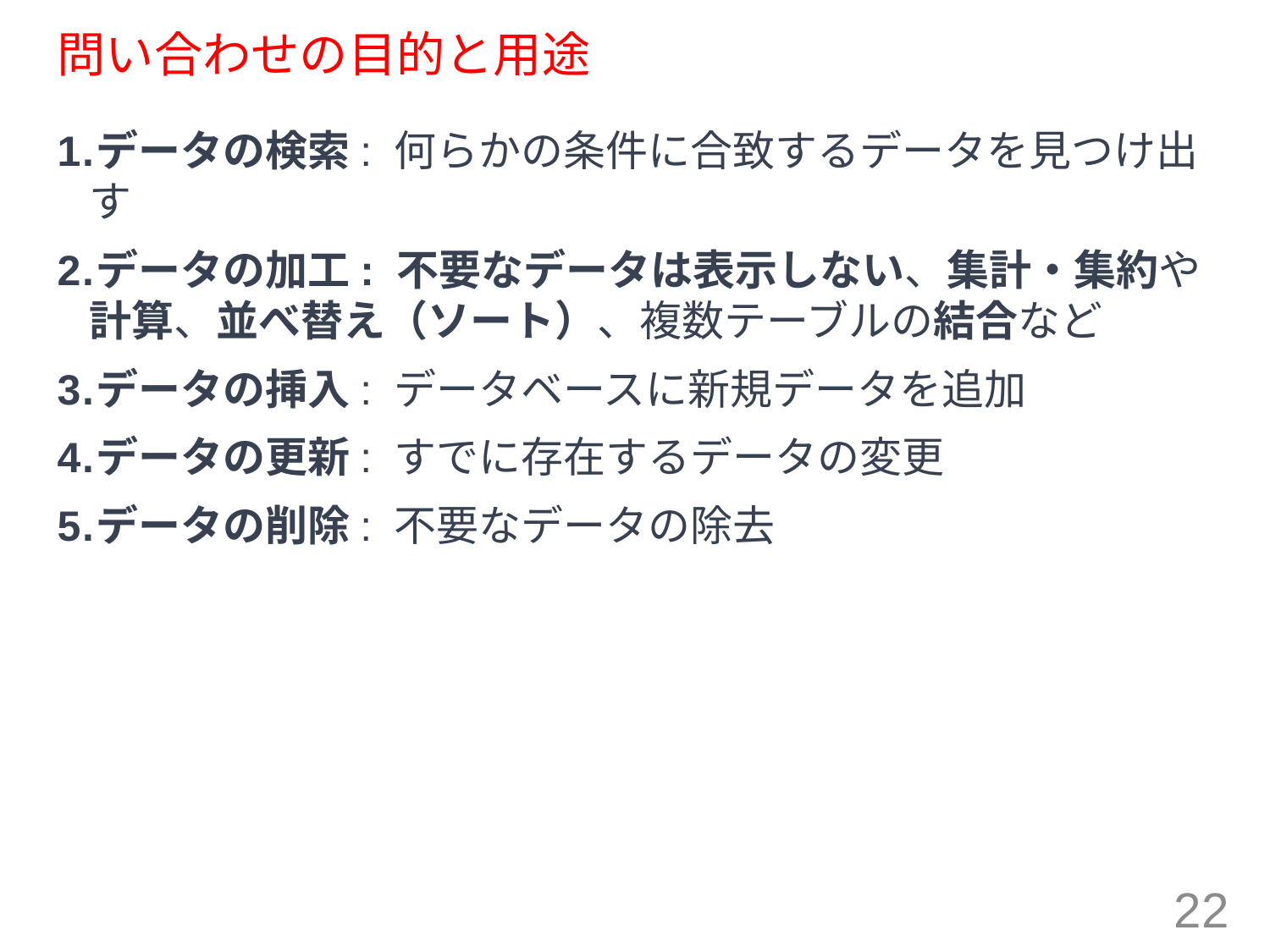

# 問い合わせの目的と用途
データの検索: 何らかの条件に合致するデータを見つけ出す
データの加工: 不要なデータは表示しない、集計・集約や計算、並べ替え（ソート）、複数テーブルの結合など
データの挿入: データベースに新規データを追加
データの更新: すでに存在するデータの変更
データの削除: 不要なデータの除去

22